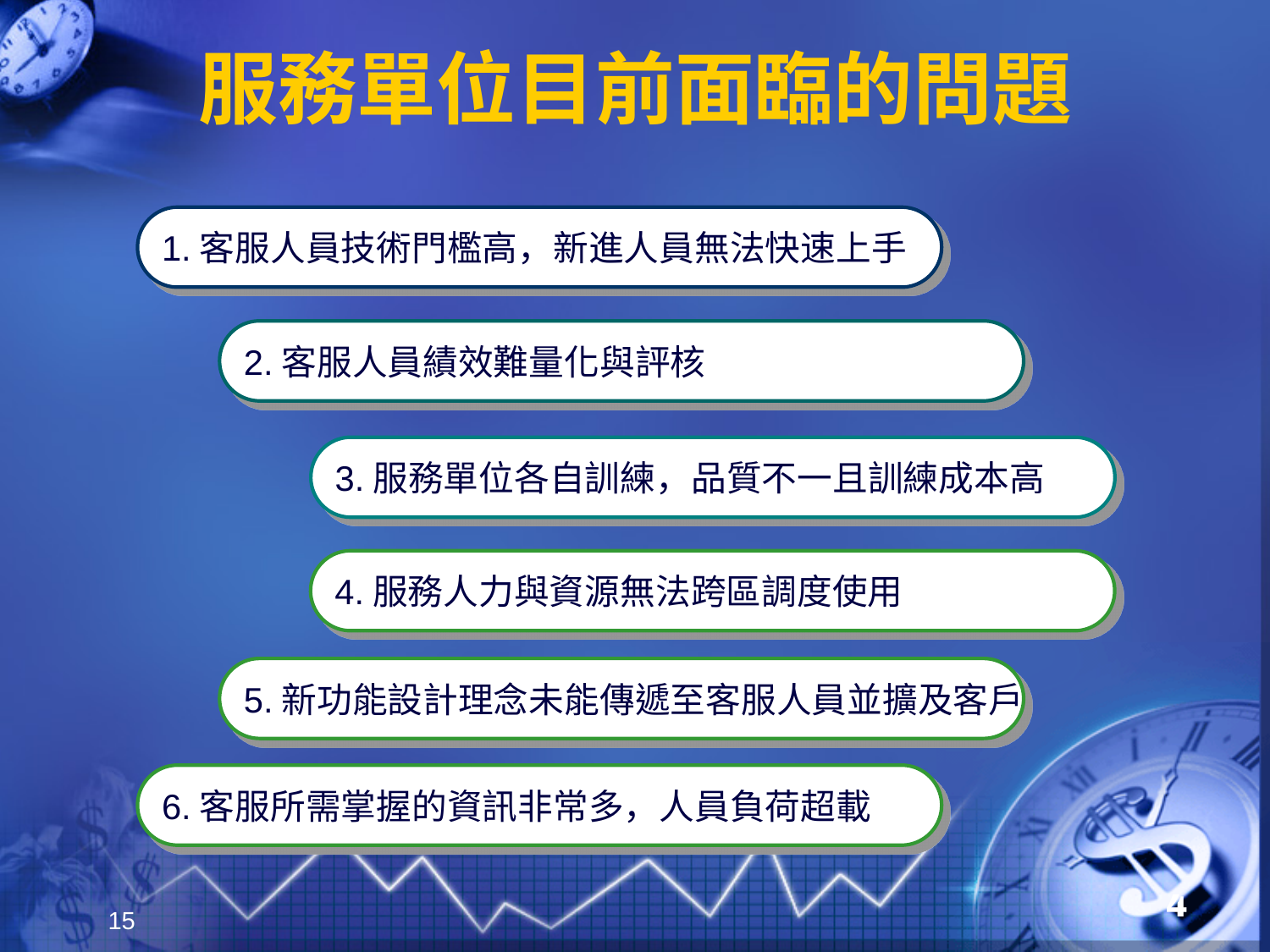

# 服務單位目前面臨的問題
1.客服人員技術門檻高，新進人員無法快速上手
2.客服人員績效難量化與評核
3.服務單位各自訓練，品質不一且訓練成本高
4.服務人力與資源無法跨區調度使用
5.新功能設計理念未能傳遞至客服人員並擴及客戶
6.客服所需掌握的資訊非常多，人員負荷超載
15
4